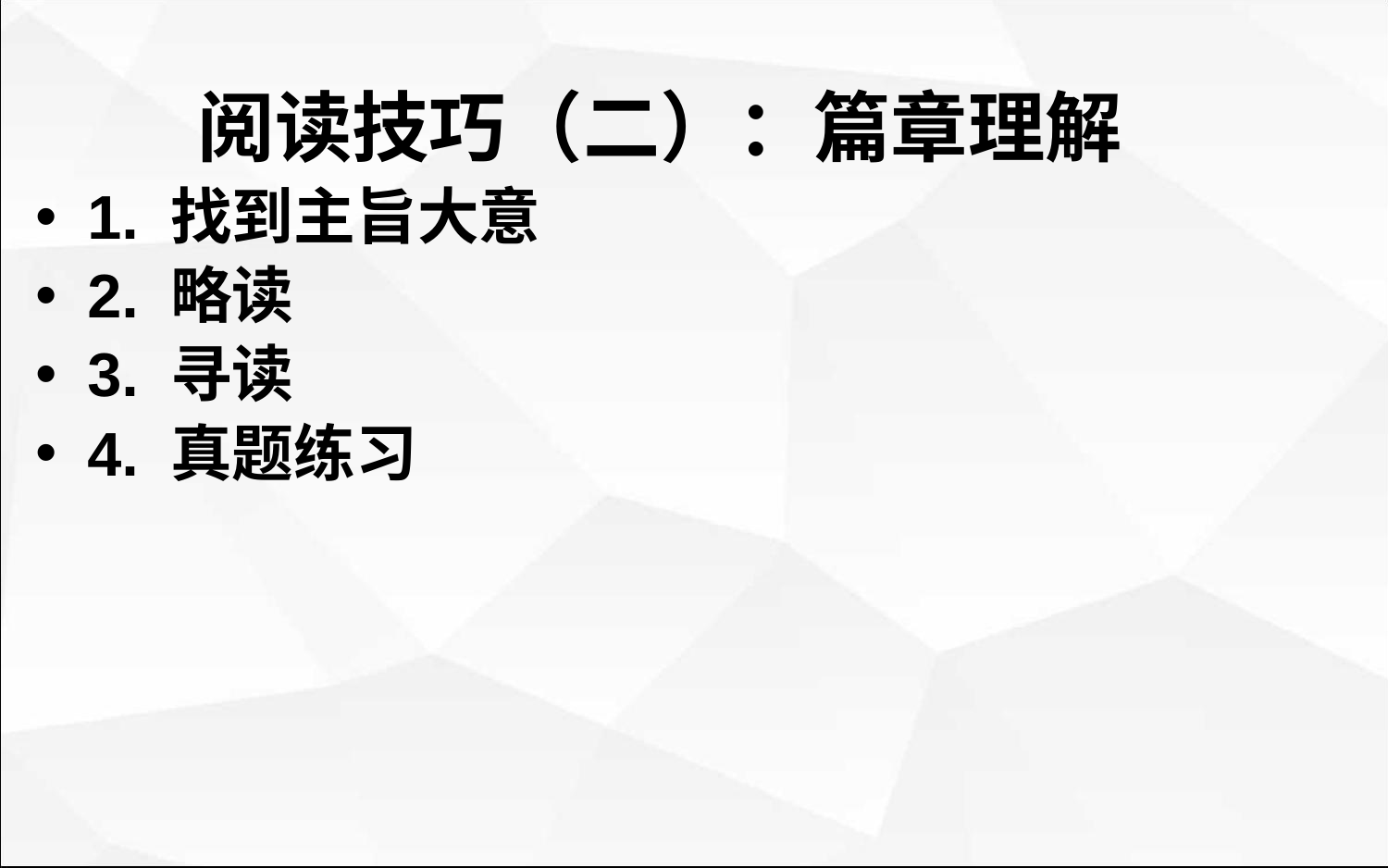

阅读技巧（二）：篇章理解
1. 找到主旨大意
2. 略读
3. 寻读
4. 真题练习